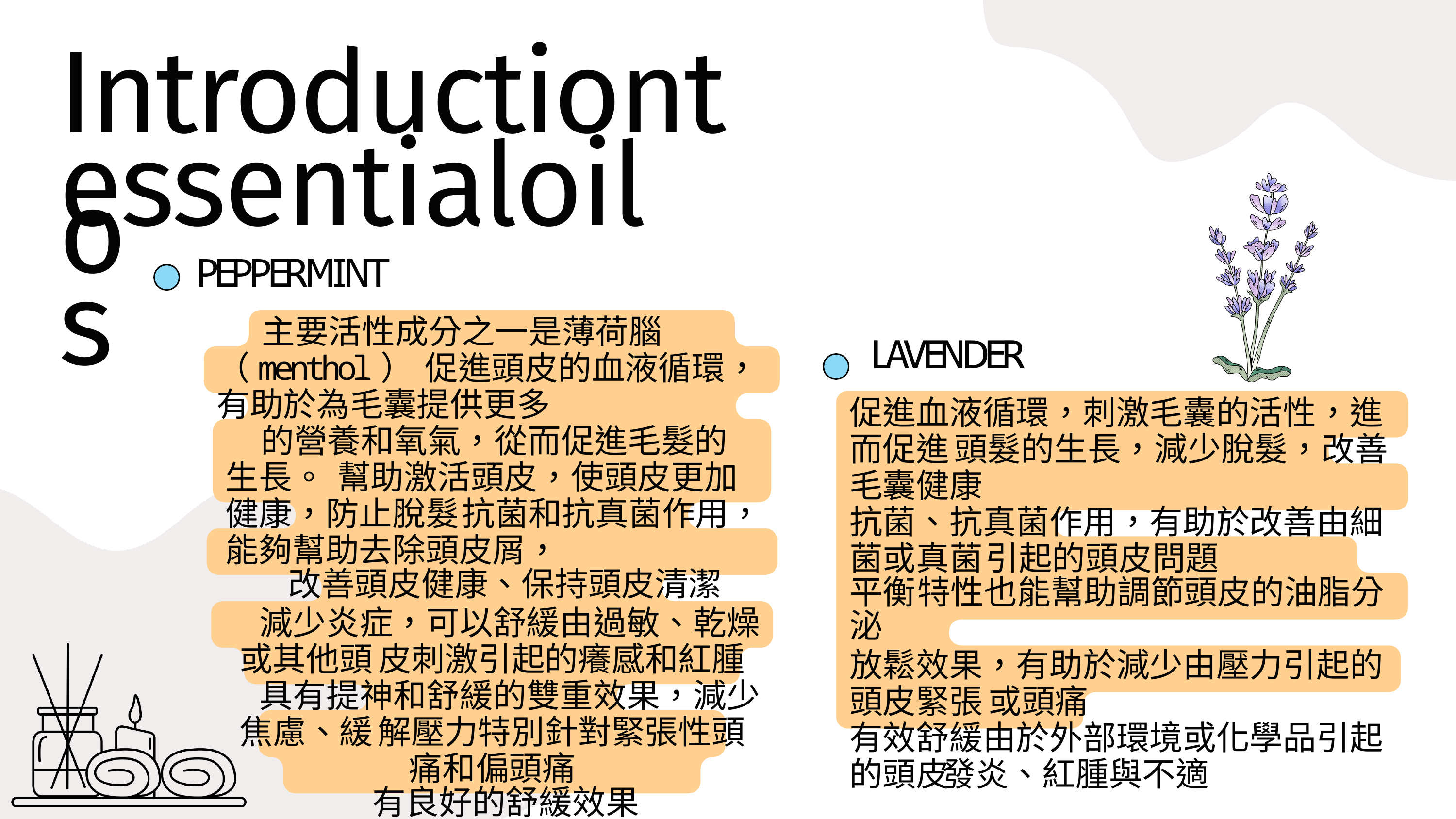

# Introductionto
essentialoils
PEPPERMINT
主要活性成分之一是薄荷腦（menthol）  促進頭皮的血液循環，有助於為毛囊提供更多
的營養和氧氣，從而促進毛髮的生長。  幫助激活頭皮，使頭皮更加健康，防止脫髮 抗菌和抗真菌作用，能夠幫助去除頭皮屑，
改善頭皮健康、保持頭皮清潔
減少炎症，可以舒緩由過敏、乾燥或其他頭 皮刺激引起的癢感和紅腫
具有提神和舒緩的雙重效果，減少焦慮、緩 解壓力特別針對緊張性頭痛和偏頭痛
有良好的舒緩效果
提高精神警覺性，幫助改善集中力， 尤其是在疲勞或精神困倦的時候

LAVENDER
促進血液循環，刺激毛囊的活性，進而促進 頭髮的生長，減少脫髮，改善毛囊健康
抗菌、抗真菌作用，有助於改善由細菌或真菌 引起的頭皮問題
平衡特性也能幫助調節頭皮的油脂分泌
放鬆效果，有助於減少由壓力引起的頭皮緊張 或頭痛
有效舒緩由於外部環境或化學品引起的頭皮 發炎、紅腫與不適